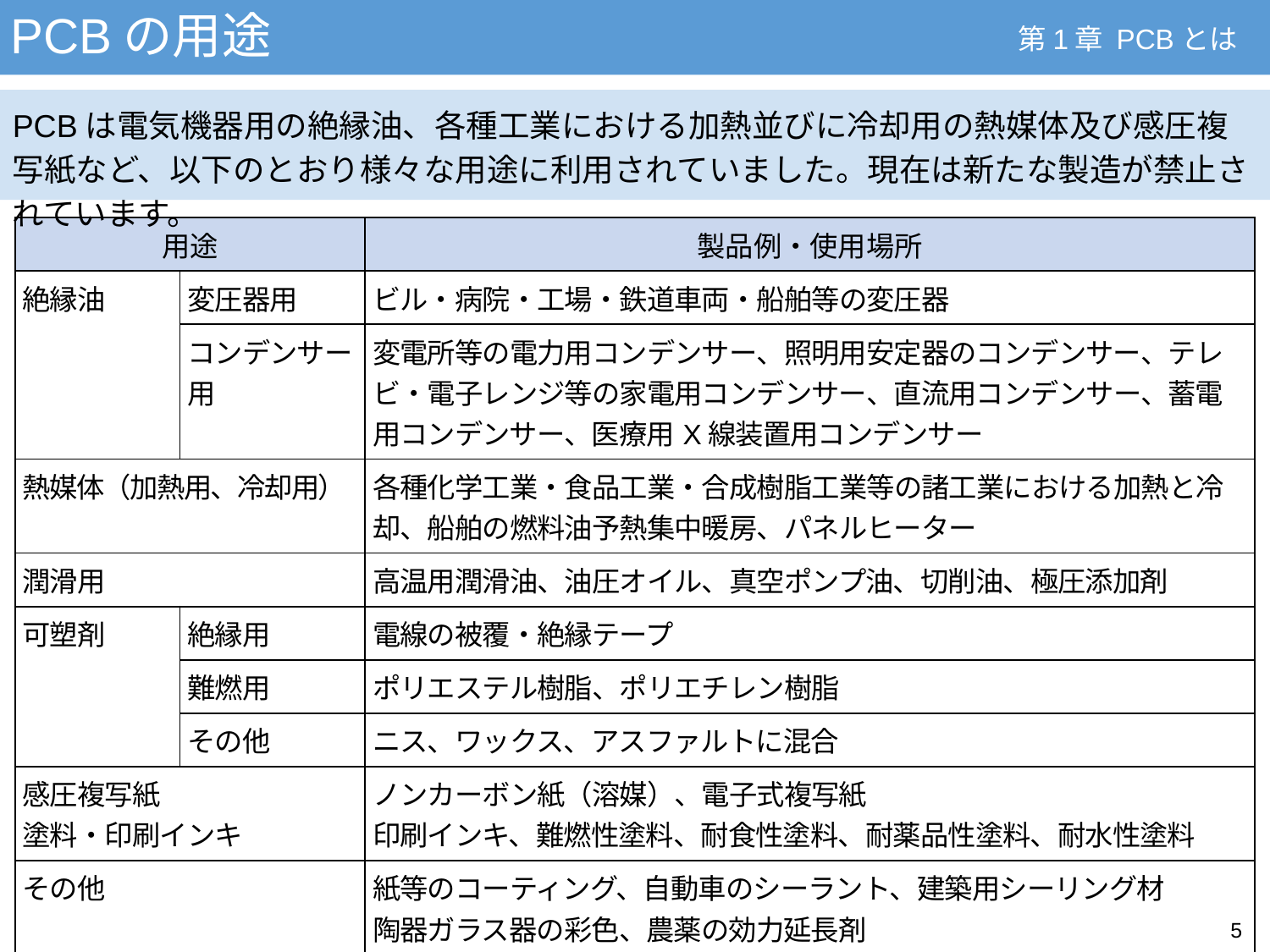

PCBの用途
第1章 PCBとは
PCBは電気機器用の絶縁油、各種工業における加熱並びに冷却用の熱媒体及び感圧複写紙など、以下のとおり様々な用途に利用されていました。現在は新たな製造が禁止されています。

| 用途 |  | 製品例・使用場所 |
| --- | --- | --- |
| 絶縁油 | 変圧器用 | ビル・病院・工場・鉄道車両・船舶等の変圧器 |
|  | コンデンサー用 | 変電所等の電力用コンデンサー、照明用安定器のコンデンサー、テレビ・電子レンジ等の家電用コンデンサー、直流用コンデンサー、蓄電用コンデンサー、医療用X線装置用コンデンサー |
| 熱媒体（加熱用、冷却用） |  | 各種化学工業・食品工業・合成樹脂工業等の諸工業における加熱と冷却、船舶の燃料油予熱集中暖房、パネルヒーター |
| 潤滑用 |  | 高温用潤滑油、油圧オイル、真空ポンプ油、切削油、極圧添加剤 |
| 可塑剤 | 絶縁用 | 電線の被覆・絶縁テープ |
|  | 難燃用 | ポリエステル樹脂、ポリエチレン樹脂 |
|  | その他 | ニス、ワックス、アスファルトに混合 |
| 感圧複写紙 塗料・印刷インキ |  | ノンカーボン紙（溶媒）、電子式複写紙 印刷インキ、難燃性塗料、耐食性塗料、耐薬品性塗料、耐水性塗料 |
| その他 |  | 紙等のコーティング、自動車のシーラント、建築用シーリング材 陶器ガラス器の彩色、農薬の効力延長剤 |
5